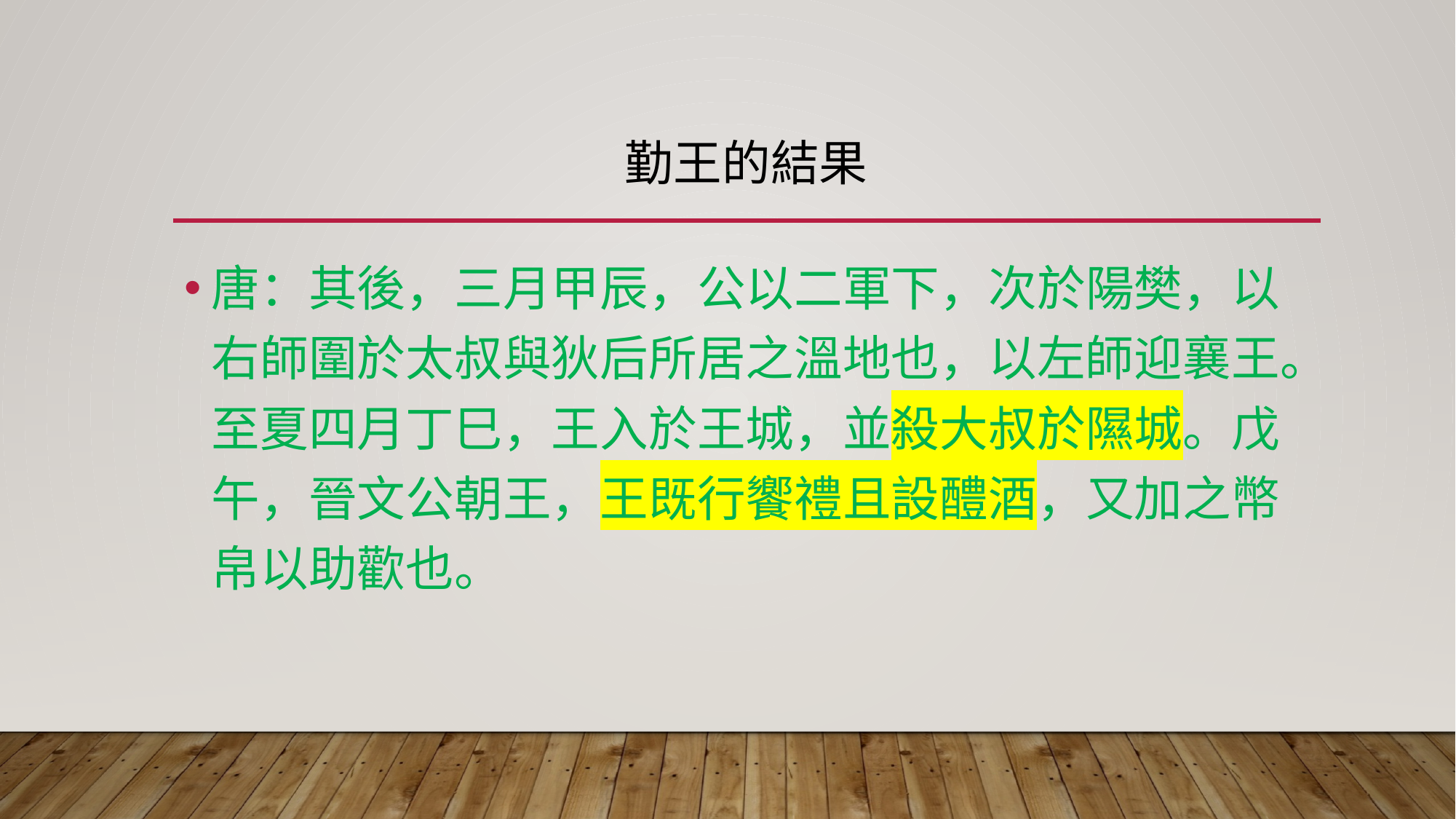

# 勤王的結果
唐：其後，三月甲辰，公以二軍下，次於陽樊，以右師圍於太叔與狄后所居之溫地也，以左師迎襄王。至夏四月丁巳，王入於王城，並殺大叔於隰城。戊午，晉文公朝王，王既行饗禮且設醴酒，又加之幣帛以助歡也。